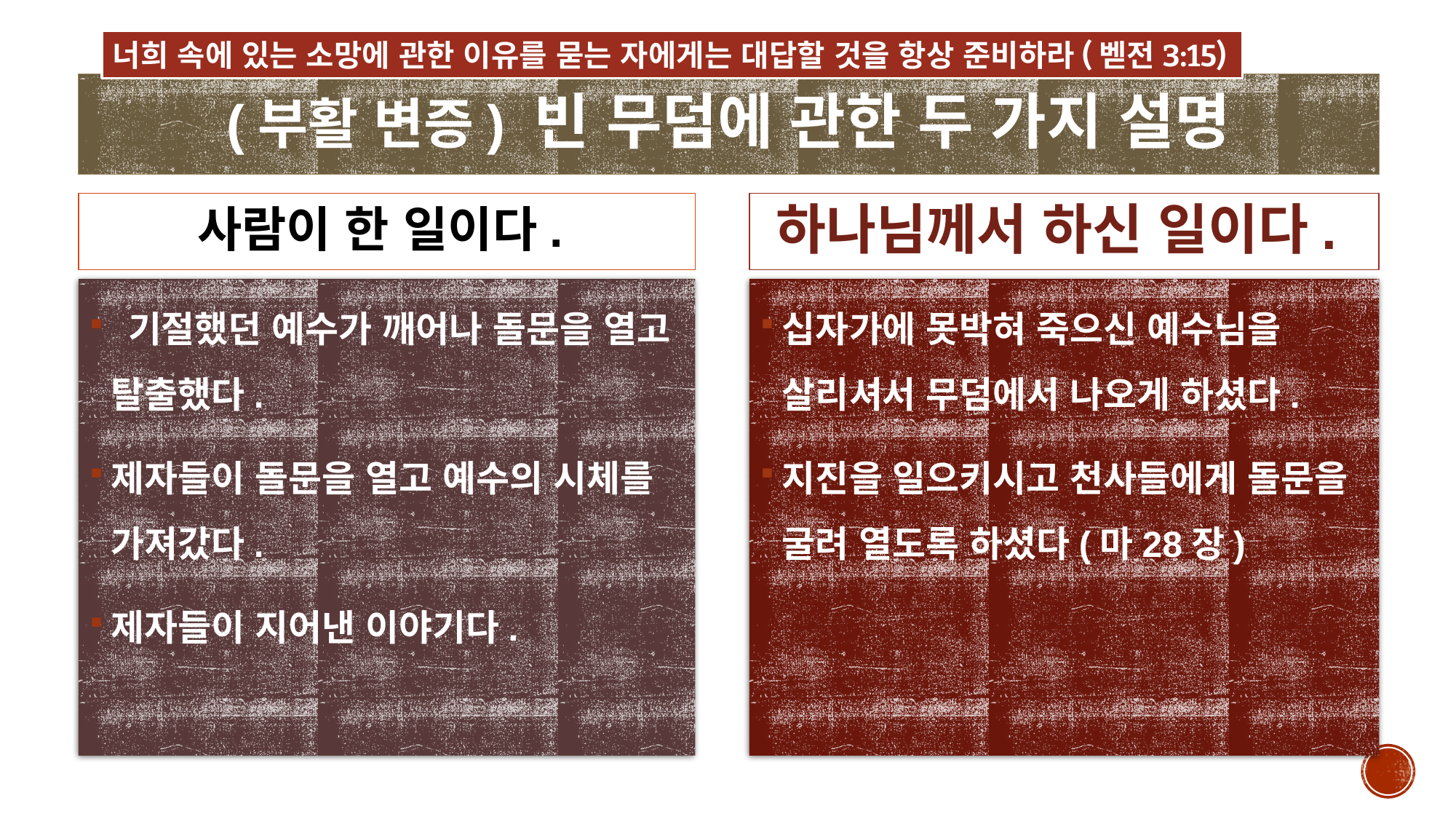

너희 속에 있는 소망에 관한 이유를 묻는 자에게는 대답할 것을 항상 준비하라(벧전3:15)
# (부활 변증) 빈 무덤에 관한 두 가지 설명
사람이 한 일이다.
하나님께서 하신 일이다.
 기절했던 예수가 깨어나 돌문을 열고 탈출했다.
제자들이 돌문을 열고 예수의 시체를 가져갔다.
제자들이 지어낸 이야기다.

십자가에 못박혀 죽으신 예수님을 살리셔서 무덤에서 나오게 하셨다.
지진을 일으키시고 천사들에게 돌문을 굴려 열도록 하셨다(마28장)